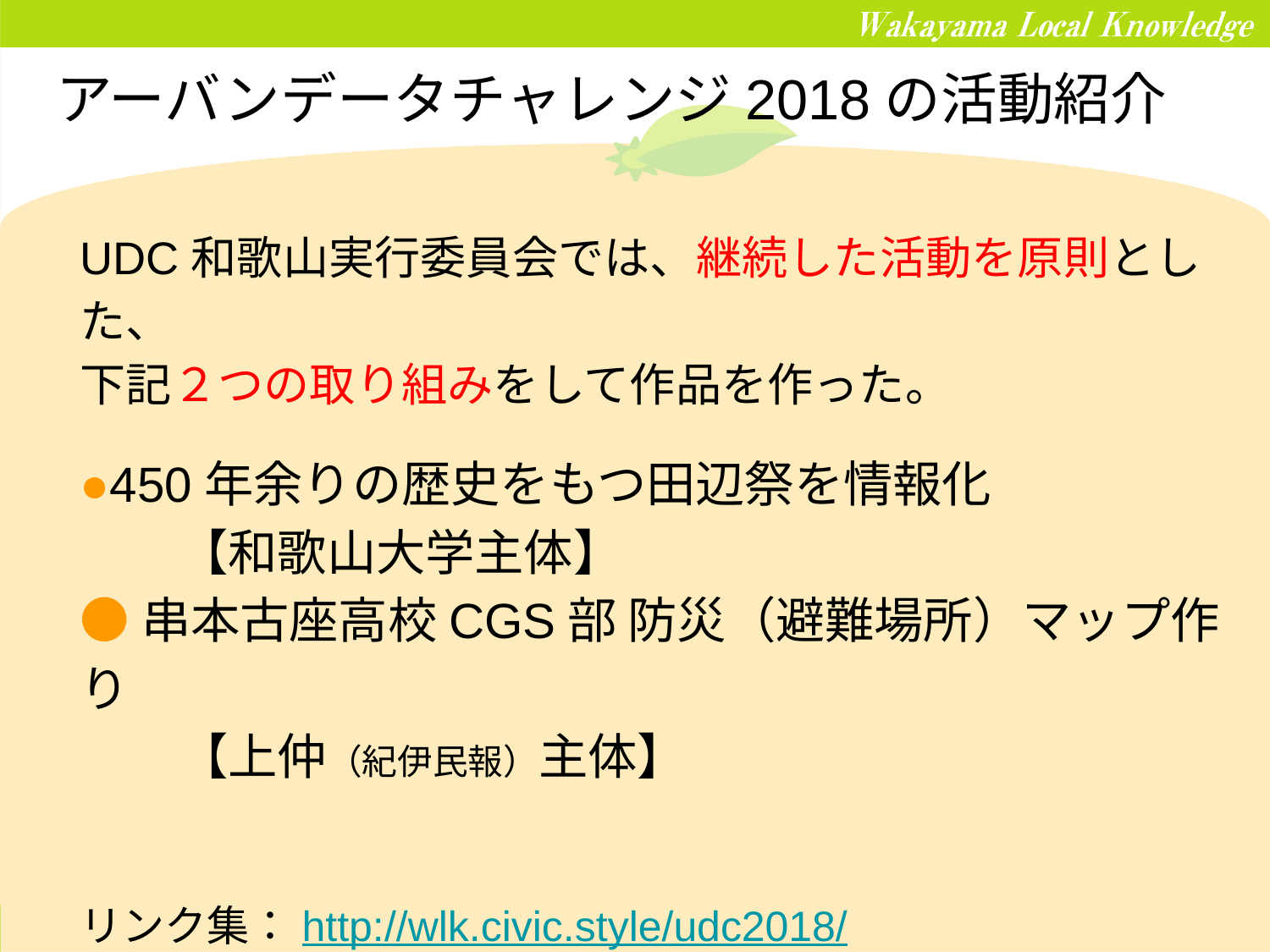

# アーバンデータチャレンジ2018の活動紹介
UDC和歌山実行委員会では、継続した活動を原則とした、
下記２つの取り組みをして作品を作った。

●450年余りの歴史をもつ田辺祭を情報化
　　【和歌山大学主体】
●串本古座高校CGS部 防災（避難場所）マップ作り
　　【上仲（紀伊民報）主体】

リンク集：http://wlk.civic.style/udc2018/